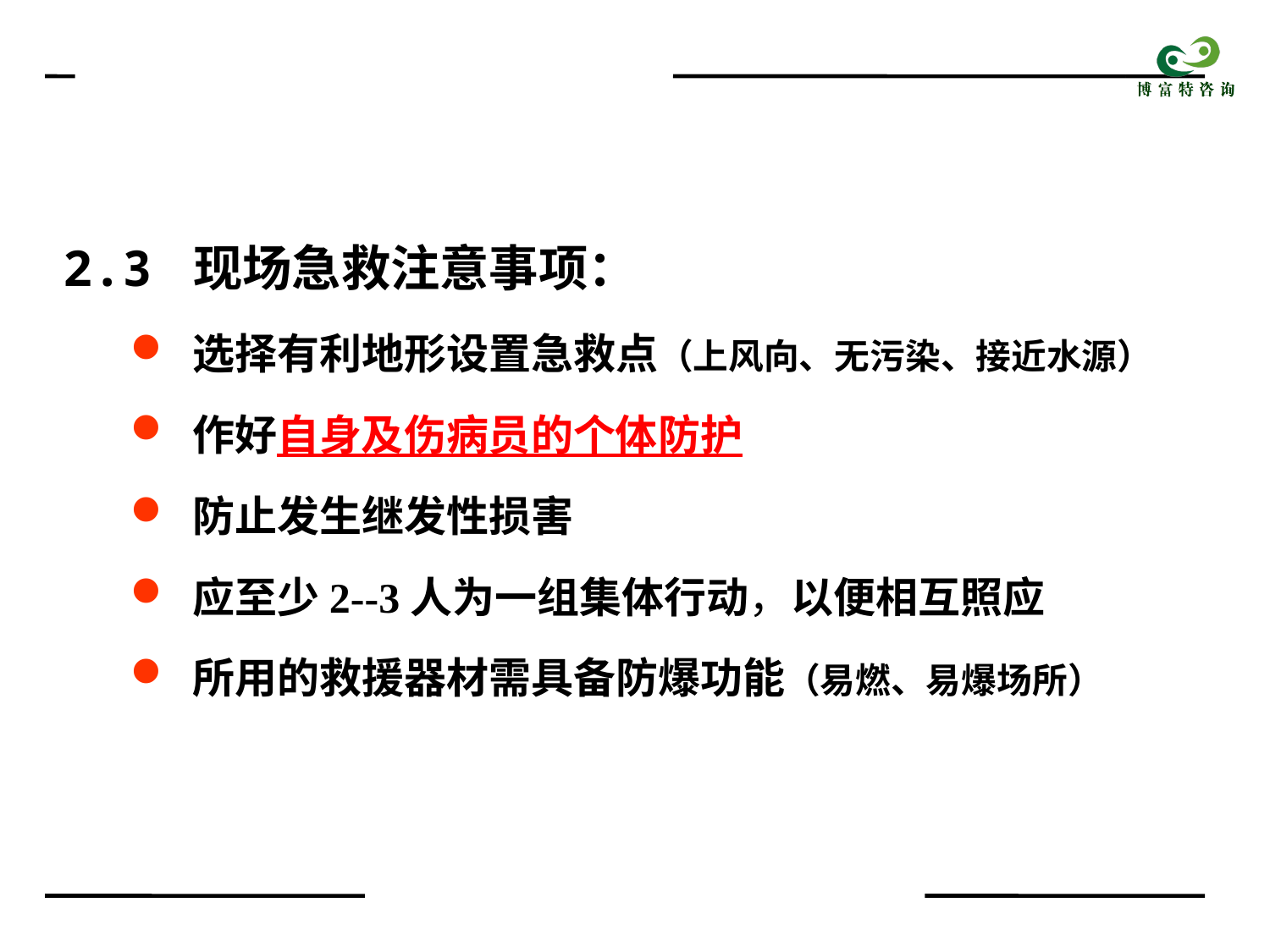

2.3 现场急救注意事项：
 选择有利地形设置急救点（上风向、无污染、接近水源）
 作好自身及伤病员的个体防护
 防止发生继发性损害
 应至少2--3人为一组集体行动，以便相互照应
 所用的救援器材需具备防爆功能（易燃、易爆场所）